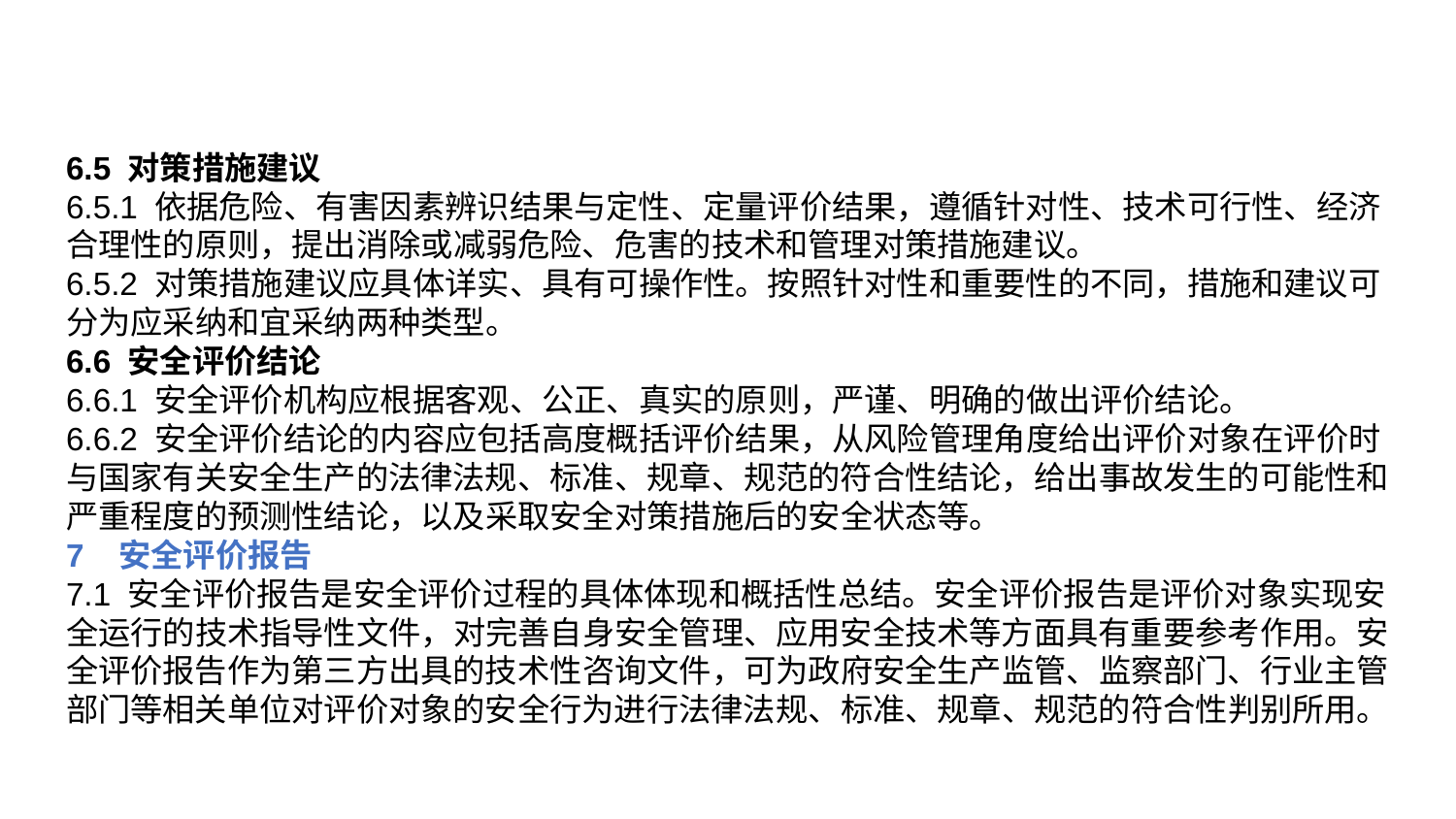

6.5 对策措施建议
6.5.1 依据危险、有害因素辨识结果与定性、定量评价结果，遵循针对性、技术可行性、经济合理性的原则，提出消除或减弱危险、危害的技术和管理对策措施建议。
6.5.2 对策措施建议应具体详实、具有可操作性。按照针对性和重要性的不同，措施和建议可分为应采纳和宜采纳两种类型。
6.6 安全评价结论
6.6.1 安全评价机构应根据客观、公正、真实的原则，严谨、明确的做出评价结论。
6.6.2 安全评价结论的内容应包括高度概括评价结果，从风险管理角度给出评价对象在评价时与国家有关安全生产的法律法规、标准、规章、规范的符合性结论，给出事故发生的可能性和严重程度的预测性结论，以及采取安全对策措施后的安全状态等。
7   安全评价报告
7.1 安全评价报告是安全评价过程的具体体现和概括性总结。安全评价报告是评价对象实现安全运行的技术指导性文件，对完善自身安全管理、应用安全技术等方面具有重要参考作用。安全评价报告作为第三方出具的技术性咨询文件，可为政府安全生产监管、监察部门、行业主管部门等相关单位对评价对象的安全行为进行法律法规、标准、规章、规范的符合性判别所用。